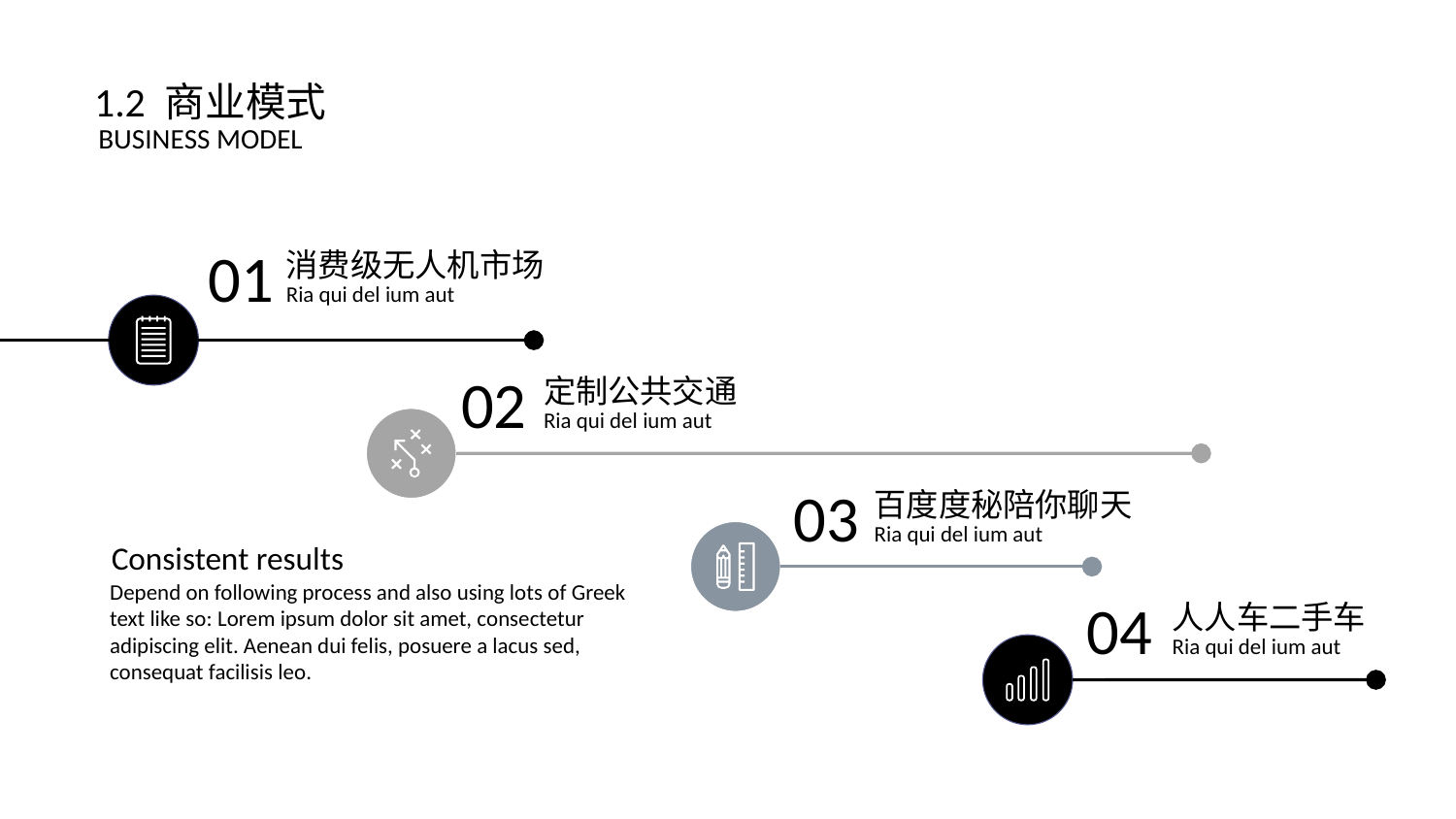

1.2 商业模式
BUSINESS MODEL
01
消费级无人机市场
Ria qui del ium aut

02
定制公共交通
Ria qui del ium aut

03
百度度秘陪你聊天
Ria qui del ium aut

Consistent results

Depend on following process and also using lots of Greek text like so: Lorem ipsum dolor sit amet, consectetur adipiscing elit. Aenean dui felis, posuere a lacus sed, consequat facilisis leo.
04
人人车二手车
Ria qui del ium aut